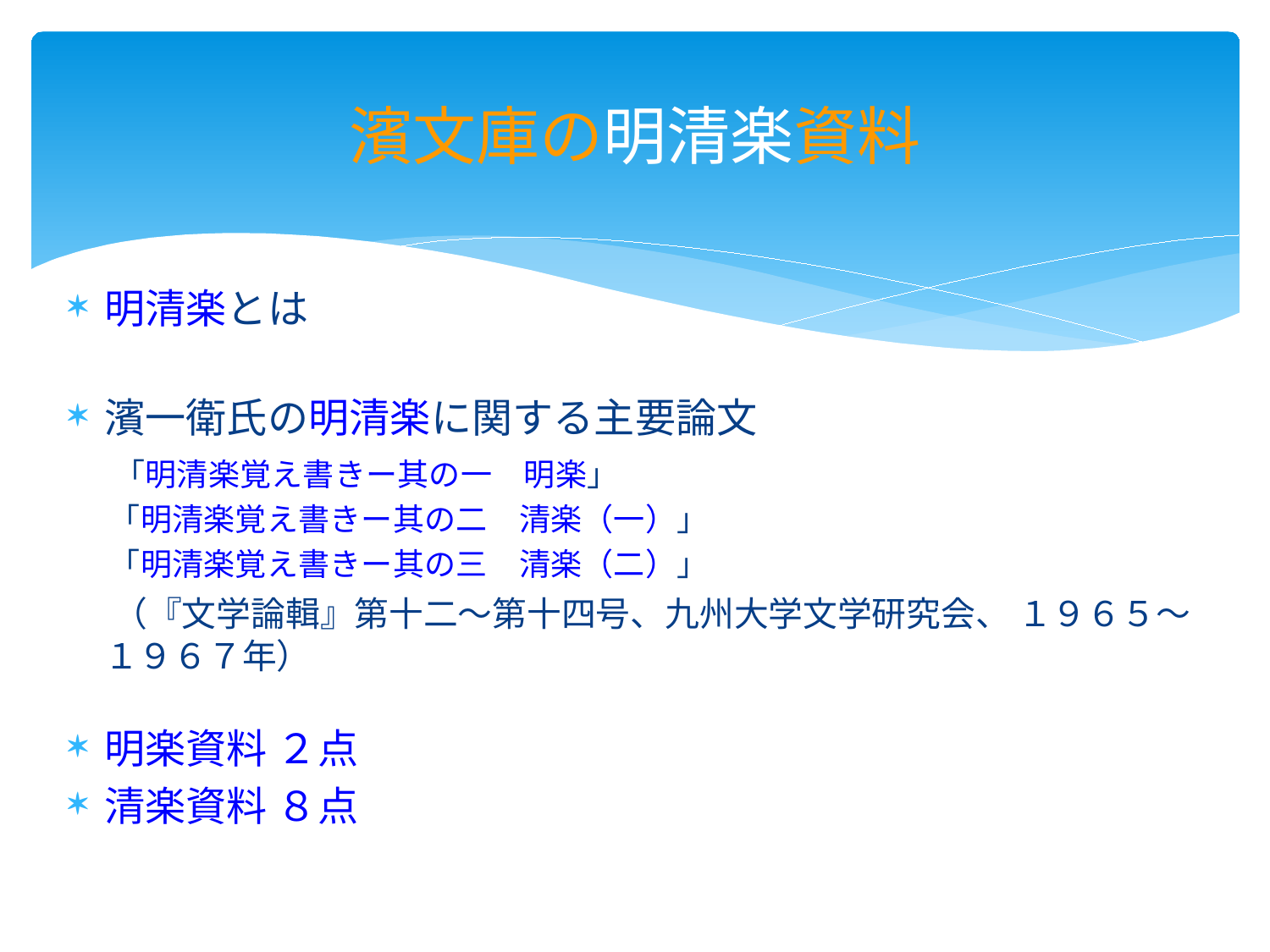

# 濱文庫の明清楽資料
明清楽とは

濱一衛氏の明清楽に関する主要論文
　 「明清楽覚え書きー其の一　明楽」
     「明清楽覚え書きー其の二　清楽（一）」
     「明清楽覚え書きー其の三　清楽（二）」
　 （『文学論輯』第十二～第十四号、九州大学文学研究会、 １９６５～１９６７年）

明楽資料 ２点
清楽資料 ８点